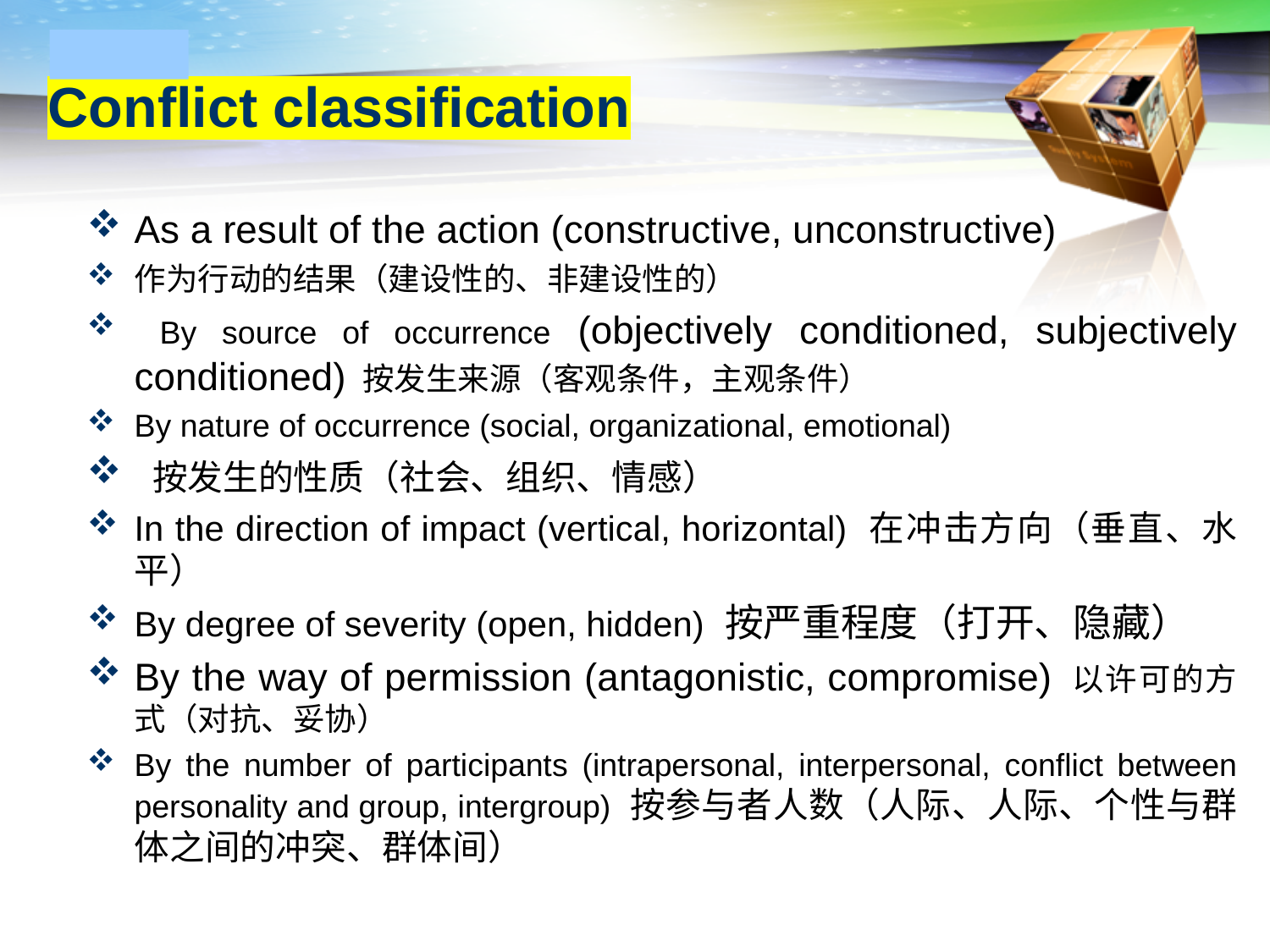

# Conflict classification

As a result of the action (constructive, unconstructive)
作为行动的结果（建设性的、非建设性的）
 By source of occurrence (objectively conditioned, subjectively conditioned) 按发生来源（客观条件，主观条件）
By nature of occurrence (social, organizational, emotional)
 按发生的性质（社会、组织、情感）
In the direction of impact (vertical, horizontal) 在冲击方向（垂直、水平）
By degree of severity (open, hidden) 按严重程度（打开、隐藏）
By the way of permission (antagonistic, compromise) 以许可的方式（对抗、妥协）
By the number of participants (intrapersonal, interpersonal, conflict between personality and group, intergroup) 按参与者人数（人际、人际、个性与群体之间的冲突、群体间）